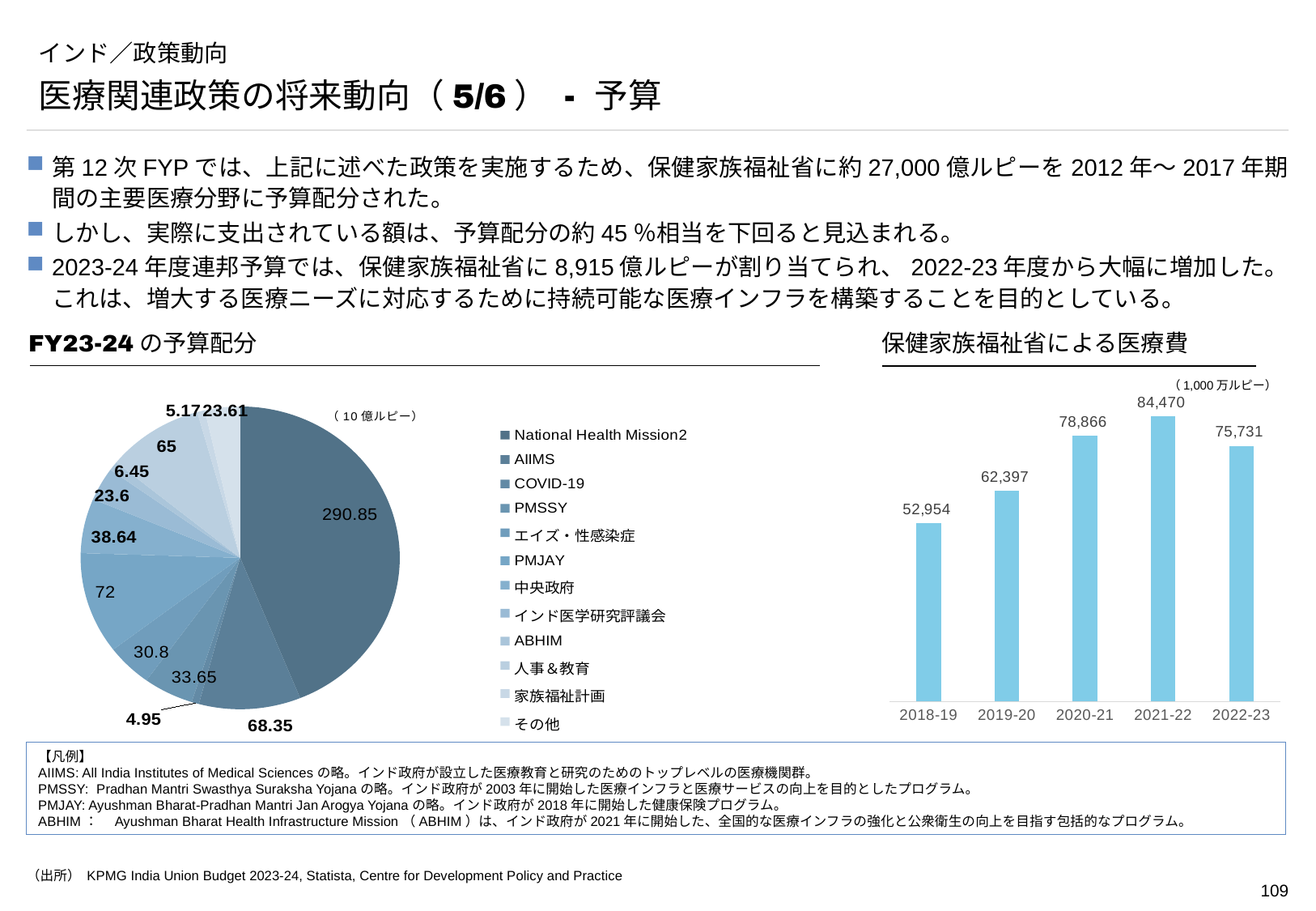

# インド／政策動向
医療関連政策の将来動向（5/6） - 予算
第12次FYPでは、上記に述べた政策を実施するため、保健家族福祉省に約27,000億ルピーを2012年～2017年期間の主要医療分野に予算配分された。
しかし、実際に支出されている額は、予算配分の約45％相当を下回ると見込まれる。
2023-24年度連邦予算では、保健家族福祉省に8,915億ルピーが割り当てられ、2022-23年度から大幅に増加した。これは、増大する医療ニーズに対応するために持続可能な医療インフラを構築することを目的としている。
FY23-24の予算配分
保健家族福祉省による医療費
（1,000万ルピー）

### Chart

| Category | 分類 1 |
|---|---|
| National Health Mission2 | 290.85 |
| AIIMS | 68.35 |
| COVID-19 | 4.95 |
| PMSSY | 33.65 |
| エイズ・性感染症 | 30.8 |
| PMJAY | 72.0 |
| 中央政府 | 38.64 |
| インド医学研究評議会 | 23.6 |
| ABHIM | 6.45 |
| 人事＆教育 | 65.0 |
| 家族福祉計画 | 5.17 |
| その他 | 23.61 |

### Chart

| Category |  |
|---|---|
| 2018-19 | 52954.0 |
| 2019-20 | 62397.0 |
| 2020-21 | 78866.0 |
| 2021-22 | 84470.0 |
| 2022-23 | 75731.0 |
【凡例】
AIIMS: All India Institutes of Medical Sciencesの略。インド政府が設立した医療教育と研究のためのトップレベルの医療機関群。
PMSSY:  Pradhan Mantri Swasthya Suraksha Yojanaの略。インド政府が2003年に開始した医療インフラと医療サービスの向上を目的としたプログラム。
PMJAY: Ayushman Bharat-Pradhan Mantri Jan Arogya Yojanaの略。インド政府が2018年に開始した健康保険プログラム。
ABHIM：　Ayushman Bharat Health Infrastructure Mission（ABHIM）は、インド政府が2021年に開始した、全国的な医療インフラの強化と公衆衛生の向上を目指す包括的なプログラム。
（出所） KPMG India Union Budget 2023-24, Statista, Centre for Development Policy and Practice